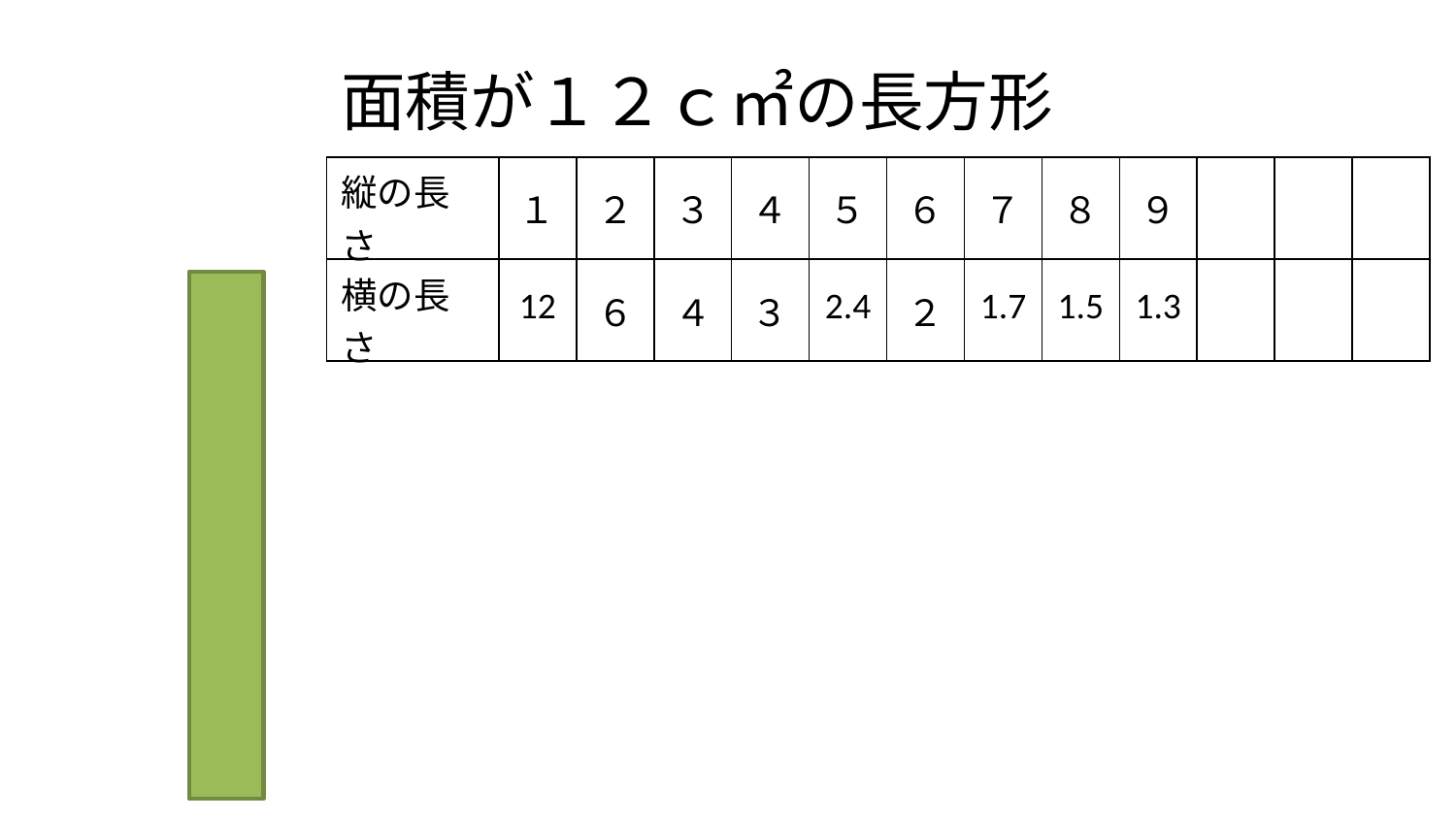

面積が１２ｃ㎡の長方形
| 縦の長さ | １ | ２ | ３ | ４ | ５ | ６ | ７ | ８ | ９ |  |  |  |
| --- | --- | --- | --- | --- | --- | --- | --- | --- | --- | --- | --- | --- |
| 横の長さ | 12 | ６ | ４ | ３ | 2.4 | ２ | 1.7 | 1.5 | 1.3 |  |  |  |